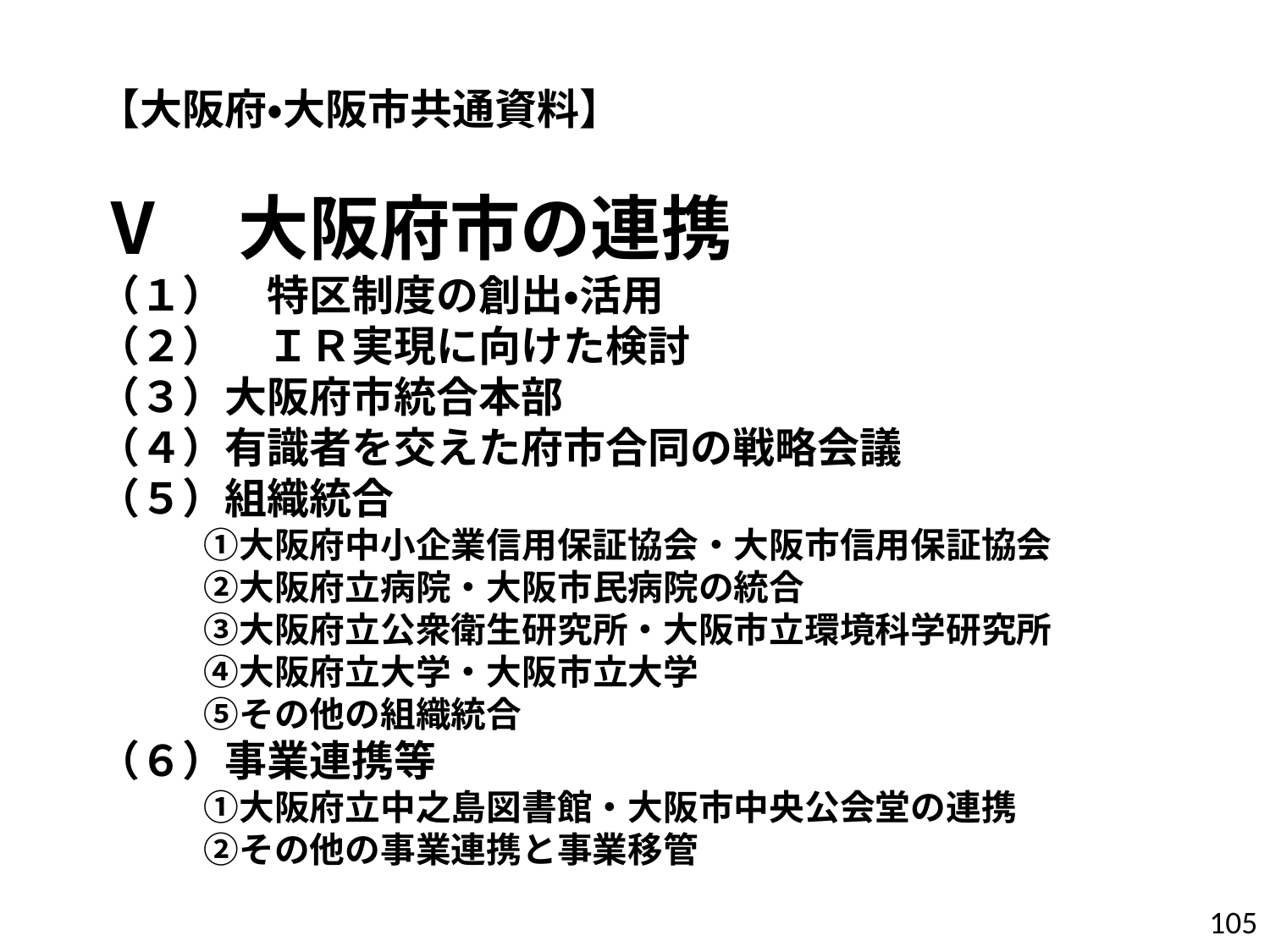

# 【大阪府・大阪市共通資料】 Ⅴ　大阪府市の連携 （１）　特区制度の創出・活用 （２）　ＩＲ実現に向けた検討 （３）大阪府市統合本部 （４）有識者を交えた府市合同の戦略会議 （５）組織統合 　　　①大阪府中小企業信用保証協会・大阪市信用保証協会 　　　②大阪府立病院・大阪市民病院の統合 　　　③大阪府立公衆衛生研究所・大阪市立環境科学研究所 　　　④大阪府立大学・大阪市立大学 　　　⑤その他の組織統合 （６）事業連携等 　　　①大阪府立中之島図書館・大阪市中央公会堂の連携 　　　②その他の事業連携と事業移管
105